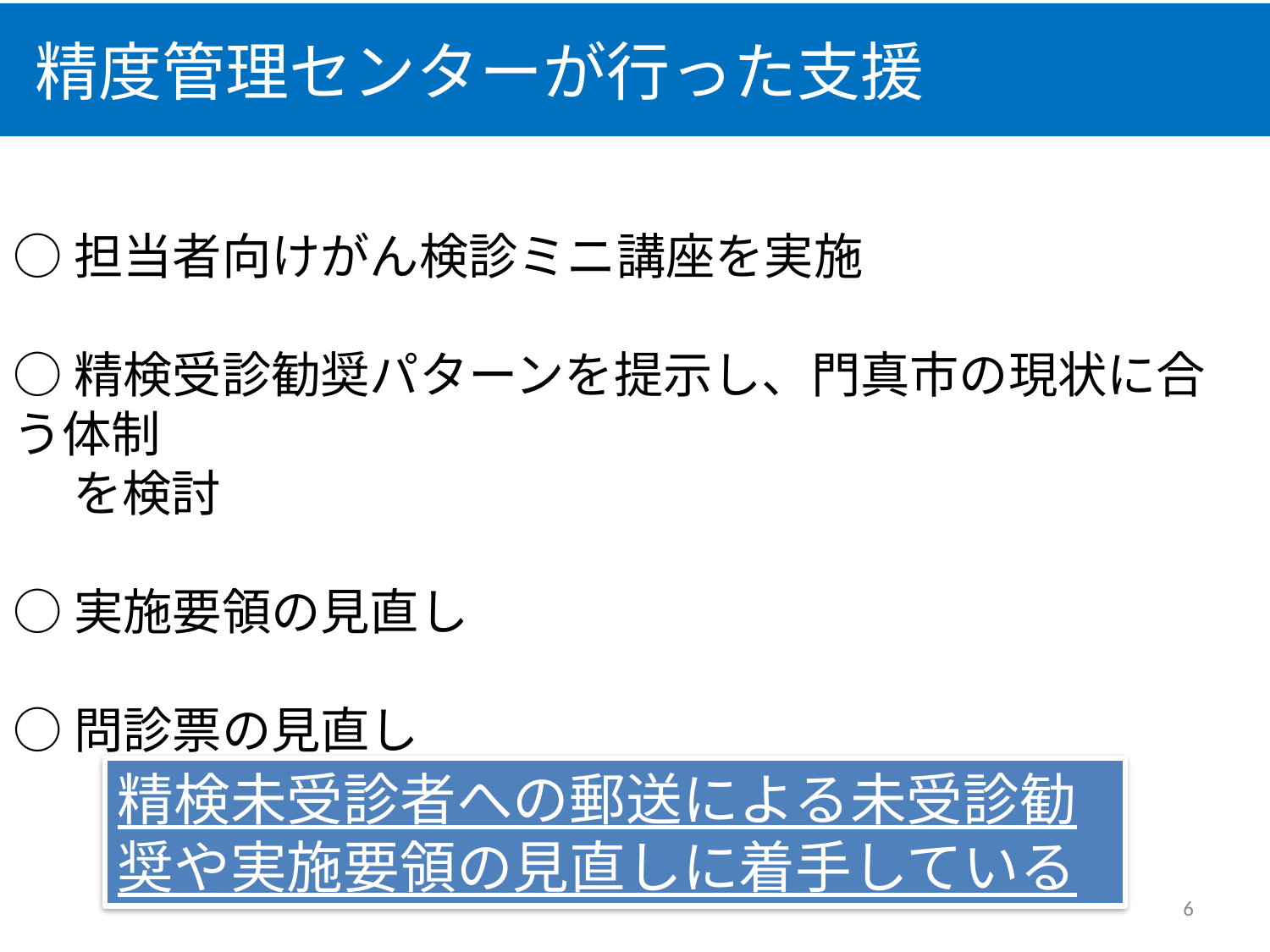

# 精度管理センターが行った支援
○担当者向けがん検診ミニ講座を実施

○精検受診勧奨パターンを提示し、門真市の現状に合う体制
　 を検討

○実施要領の見直し

○問診票の見直し
精検未受診者への郵送による未受診勧奨や実施要領の見直しに着手している
6